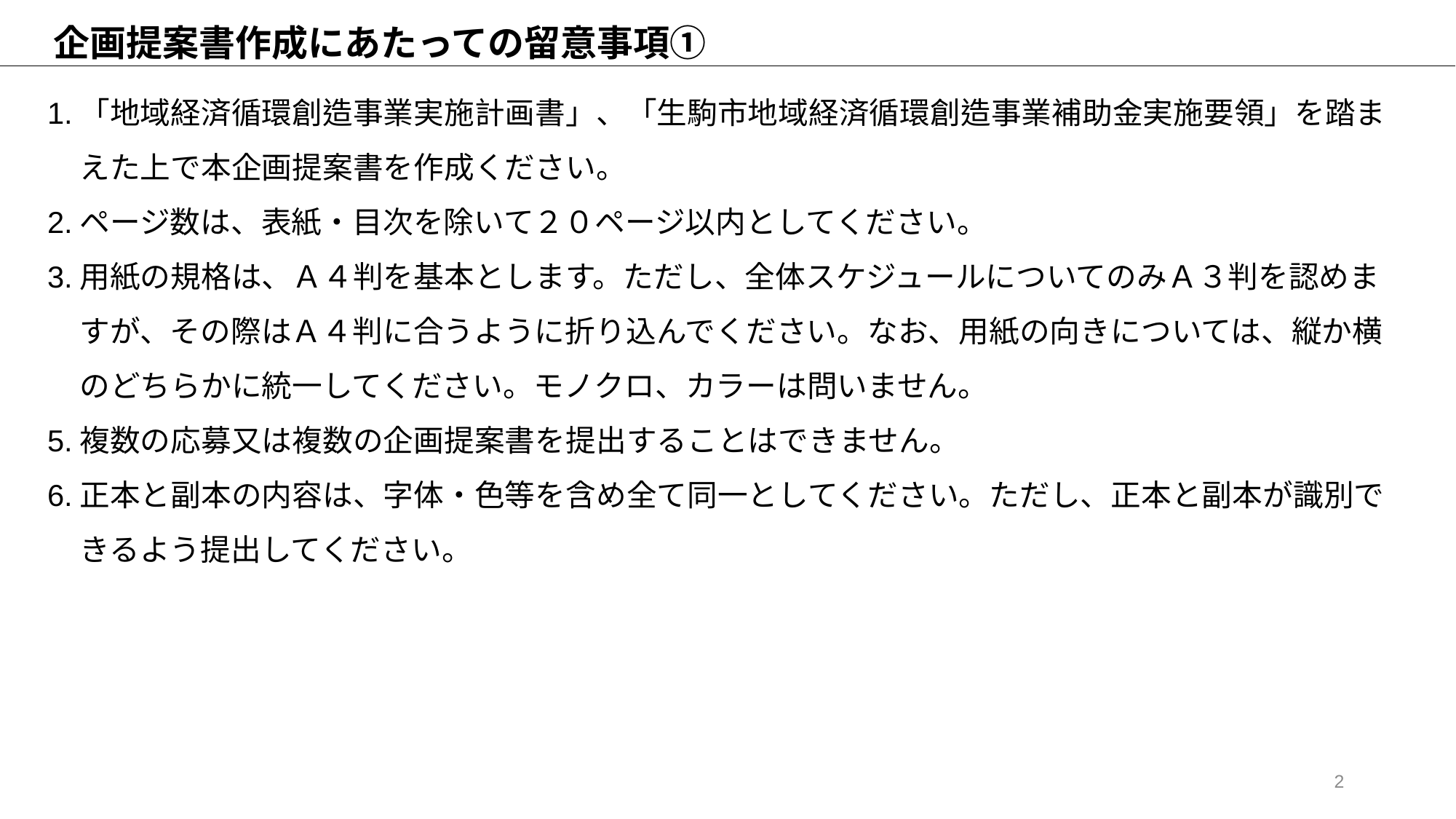

企画提案書作成にあたっての留意事項①
「地域経済循環創造事業実施計画書」、「生駒市地域経済循環創造事業補助金実施要領」を踏まえた上で本企画提案書を作成ください。
ページ数は、表紙・目次を除いて２０ページ以内としてください。
用紙の規格は、Ａ４判を基本とします。ただし、全体スケジュールについてのみＡ３判を認めますが、その際はＡ４判に合うように折り込んでください。なお、用紙の向きについては、縦か横のどちらかに統一してください。モノクロ、カラーは問いません。
複数の応募又は複数の企画提案書を提出することはできません。
正本と副本の内容は、字体・色等を含め全て同一としてください。ただし、正本と副本が識別できるよう提出してください。
2